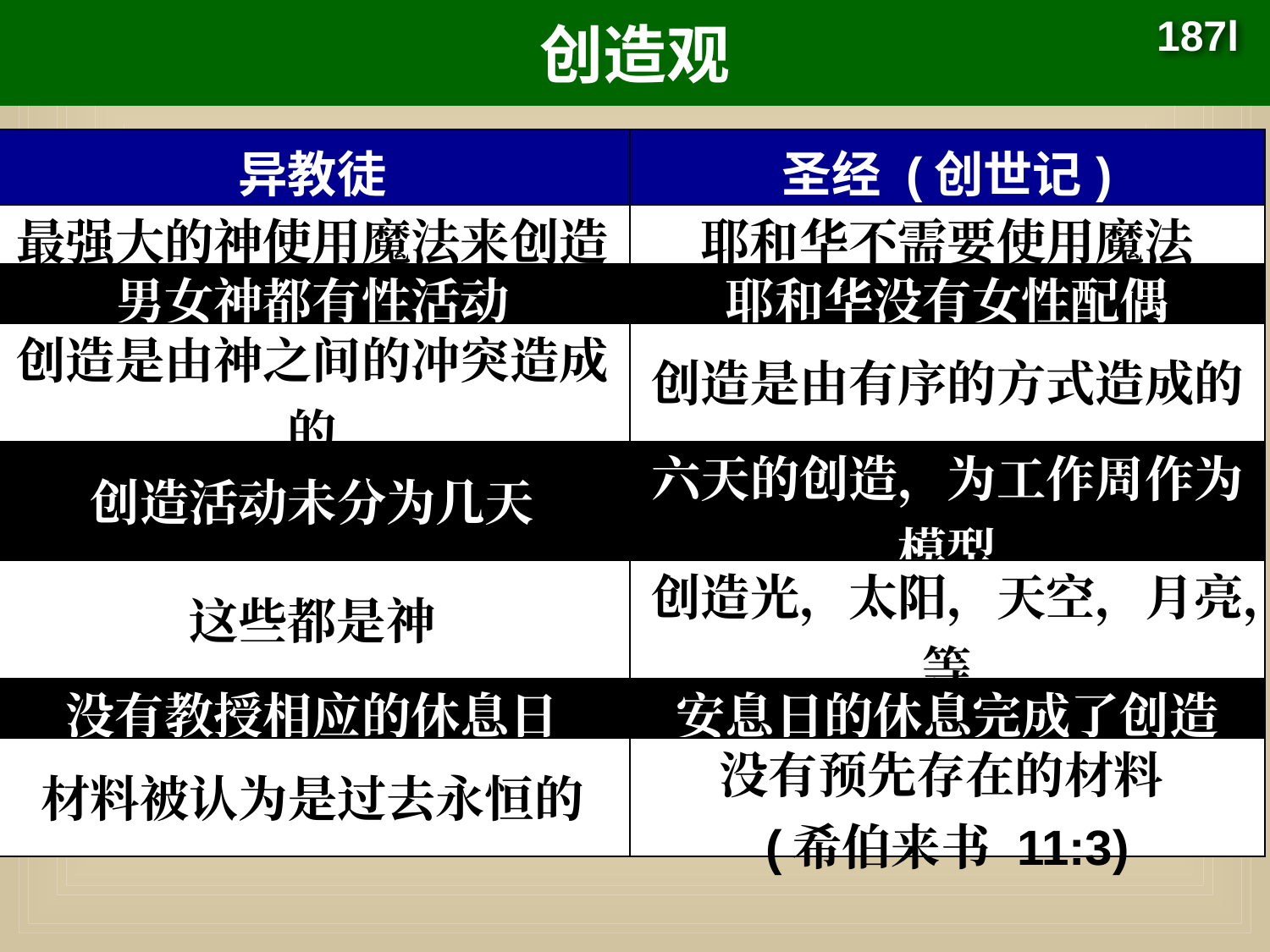

# 创造观
187l
| 异教徒 | 圣经 (创世记) |
| --- | --- |
| 最强大的神使用魔法来创造 | 耶和华不需要使用魔法 |
| 男女神都有性活动 | 耶和华没有女性配偶 |
| 创造是由神之间的冲突造成的 | 创造是由有序的方式造成的 |
| 创造活动未分为几天 | 六天的创造，为工作周作为模型 |
| 这些都是神 | 创造光，太阳，天空，月亮，等 |
| 没有教授相应的休息日 | 安息日的休息完成了创造 |
| 材料被认为是过去永恒的 | 没有预先存在的材料 (希伯来书 11:3) |